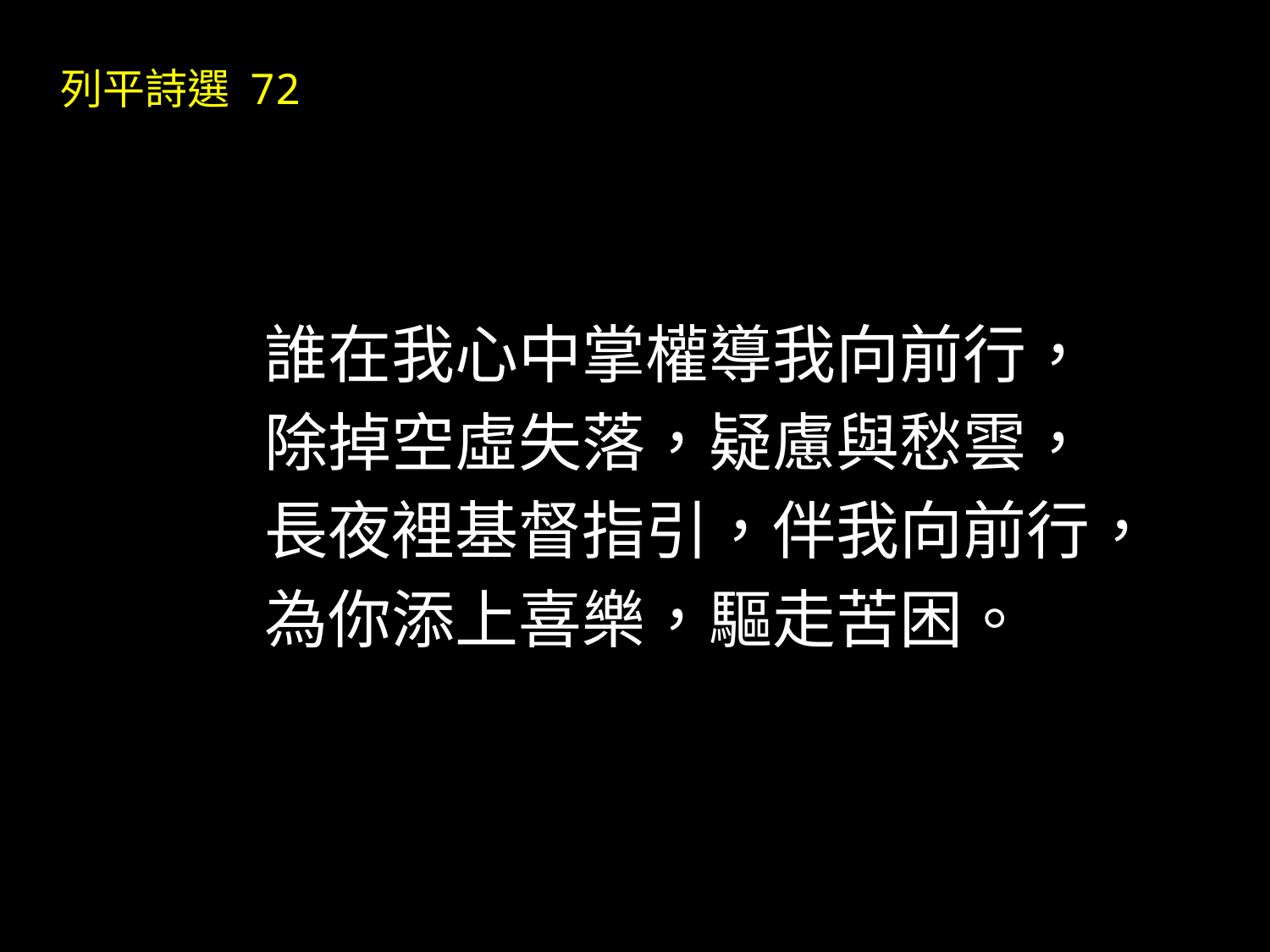

# 列平詩選 72
誰在我心中掌權導我向前行，
除掉空虛失落，疑慮與愁雲，
長夜裡基督指引，伴我向前行，
為你添上喜樂，驅走苦困。